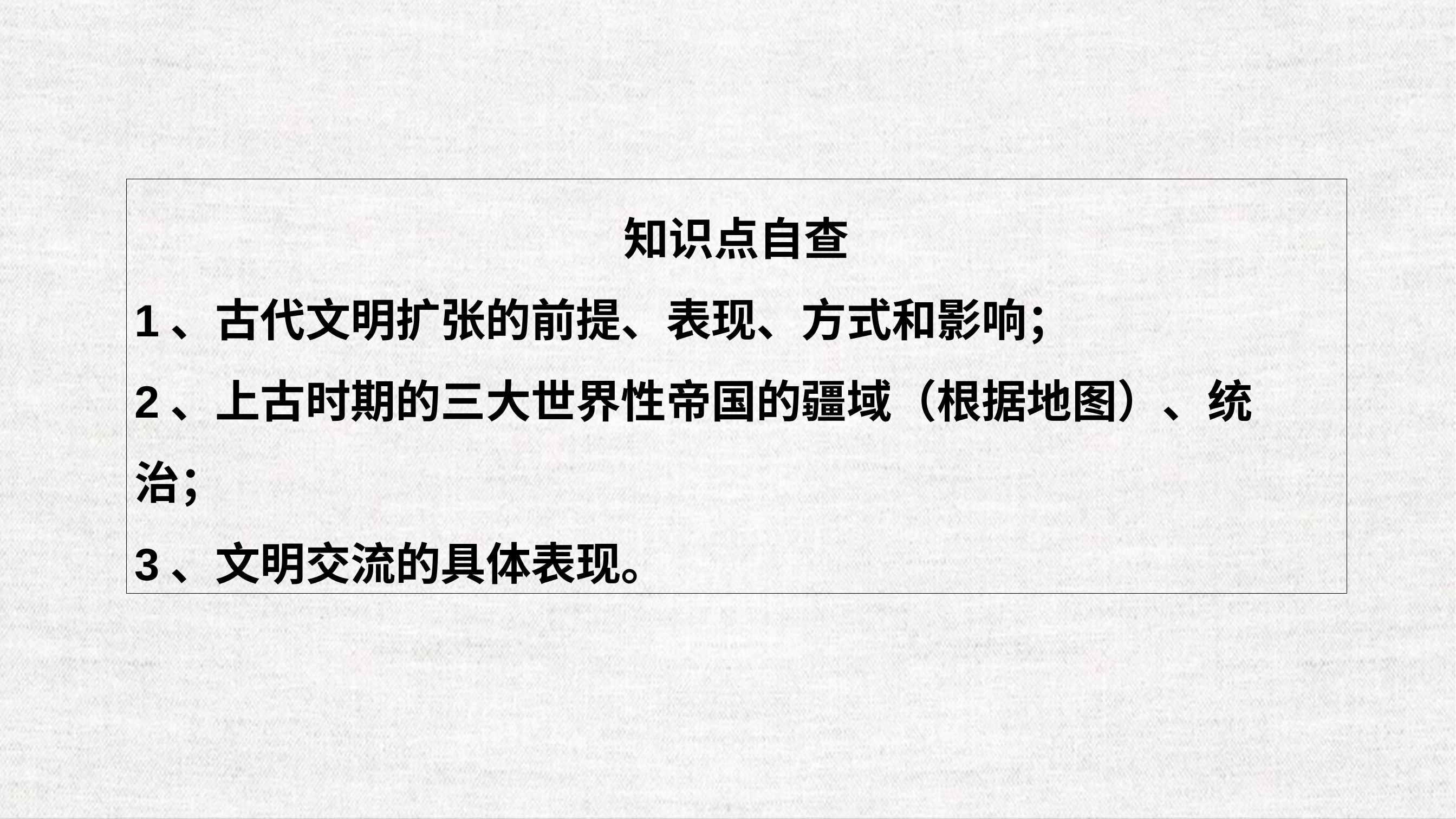

知识点自查
1、古代文明扩张的前提、表现、方式和影响；
2、上古时期的三大世界性帝国的疆域（根据地图）、统治；
3、文明交流的具体表现。